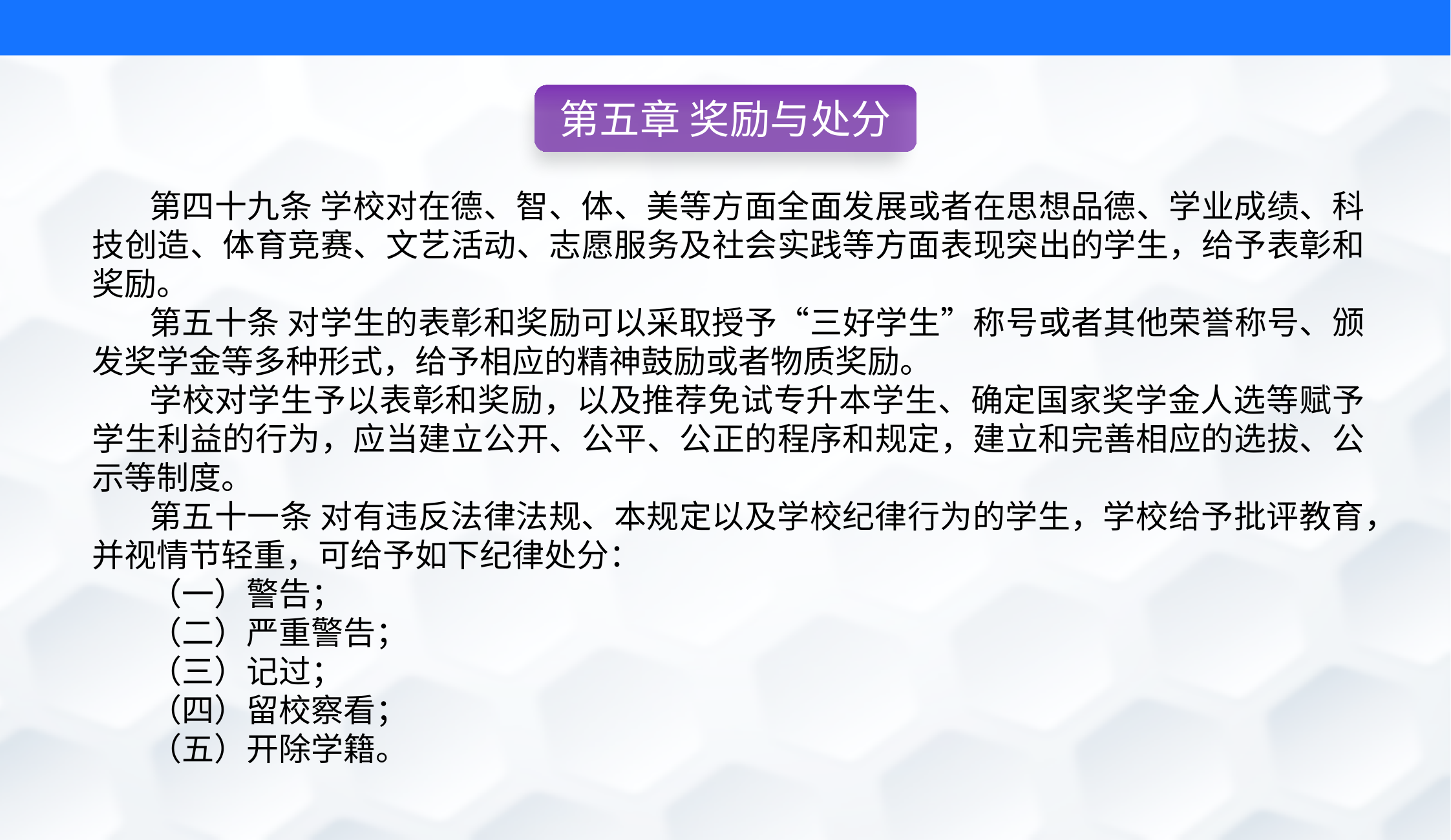

第五章 奖励与处分
第四十九条 学校对在德、智、体、美等方面全面发展或者在思想品德、学业成绩、科技创造、体育竞赛、文艺活动、志愿服务及社会实践等方面表现突出的学生，给予表彰和奖励。
第五十条 对学生的表彰和奖励可以采取授予“三好学生”称号或者其他荣誉称号、颁发奖学金等多种形式，给予相应的精神鼓励或者物质奖励。
学校对学生予以表彰和奖励，以及推荐免试专升本学生、确定国家奖学金人选等赋予学生利益的行为，应当建立公开、公平、公正的程序和规定，建立和完善相应的选拔、公示等制度。
第五十一条 对有违反法律法规、本规定以及学校纪律行为的学生，学校给予批评教育，并视情节轻重，可给予如下纪律处分：
（一）警告；
（二）严重警告；
（三）记过；
（四）留校察看；
（五）开除学籍。